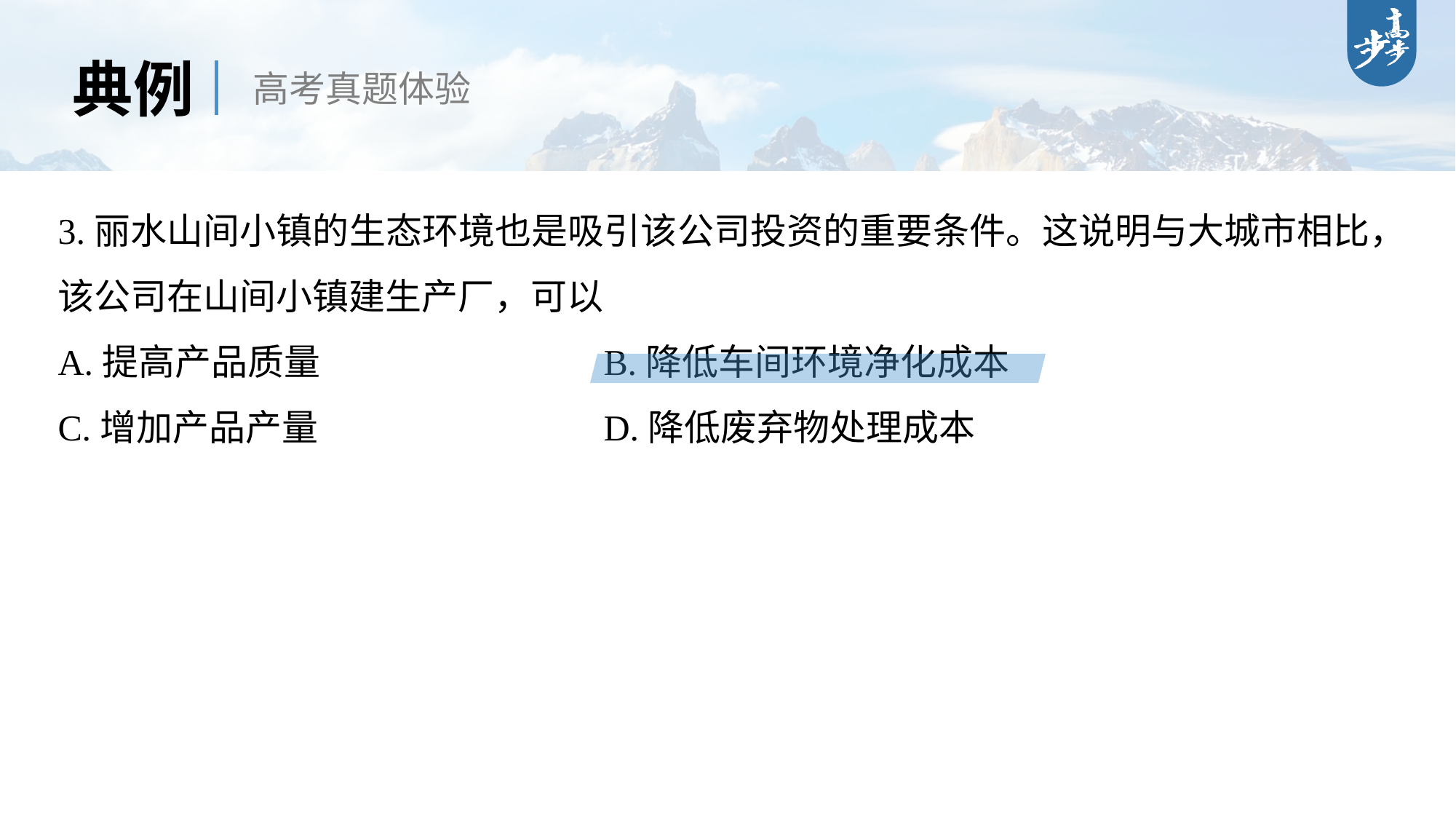

典例
高考真题体验
3.丽水山间小镇的生态环境也是吸引该公司投资的重要条件。这说明与大城市相比，该公司在山间小镇建生产厂，可以
A.提高产品质量  			B.降低车间环境净化成本
C.增加产品产量  			D.降低废弃物处理成本